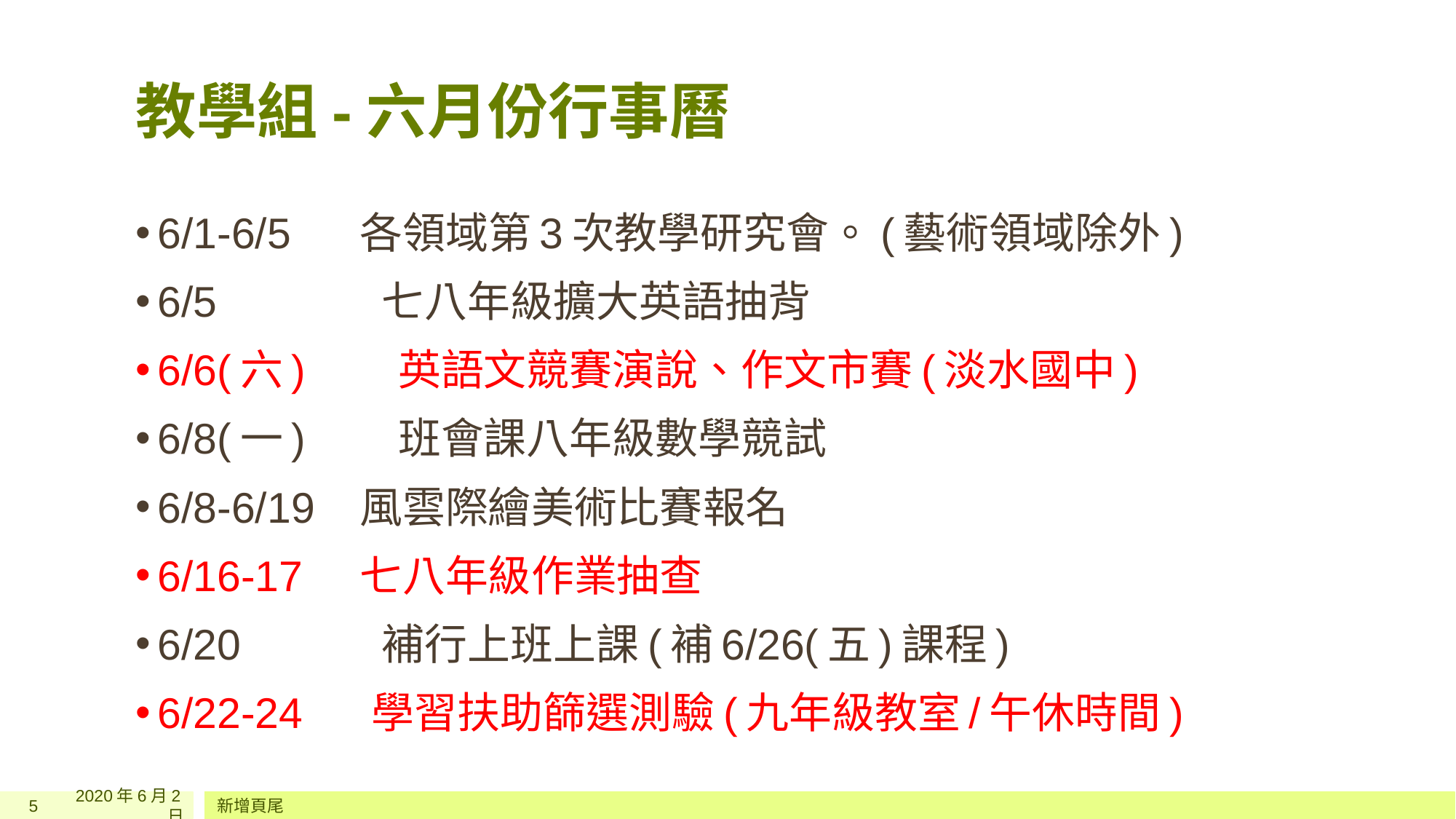

# 教學組-六月份行事曆

6/1-6/5     各領域第3次教學研究會。(藝術領域除外)
6/5             七八年級擴大英語抽背
6/6(六)       英語文競賽演說、作文市賽(淡水國中)
6/8(一)       班會課八年級數學競試
6/8-6/19   風雲際繪美術比賽報名
6/16-17    七八年級作業抽查
6/20           補行上班上課(補6/26(五)課程)
6/22-24     學習扶助篩選測驗(九年級教室/午休時間)

5
2020年6月2日
新增頁尾